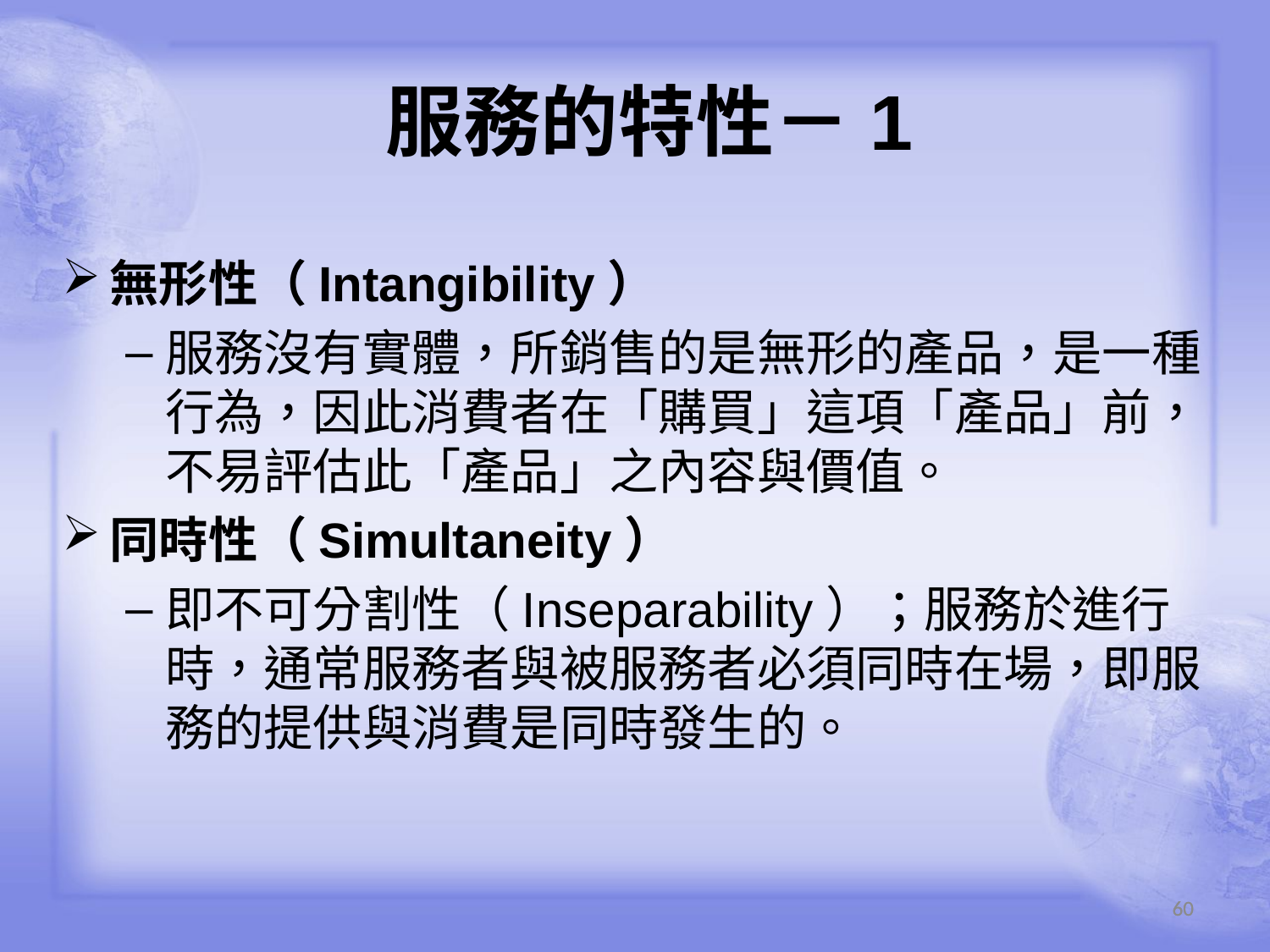

服務的特性－1
無形性（Intangibility）
服務沒有實體，所銷售的是無形的產品，是一種行為，因此消費者在「購買」這項「產品」前，不易評估此「產品」之內容與價值。
同時性（Simultaneity）
即不可分割性（Inseparability）；服務於進行時，通常服務者與被服務者必須同時在場，即服務的提供與消費是同時發生的。
60
60